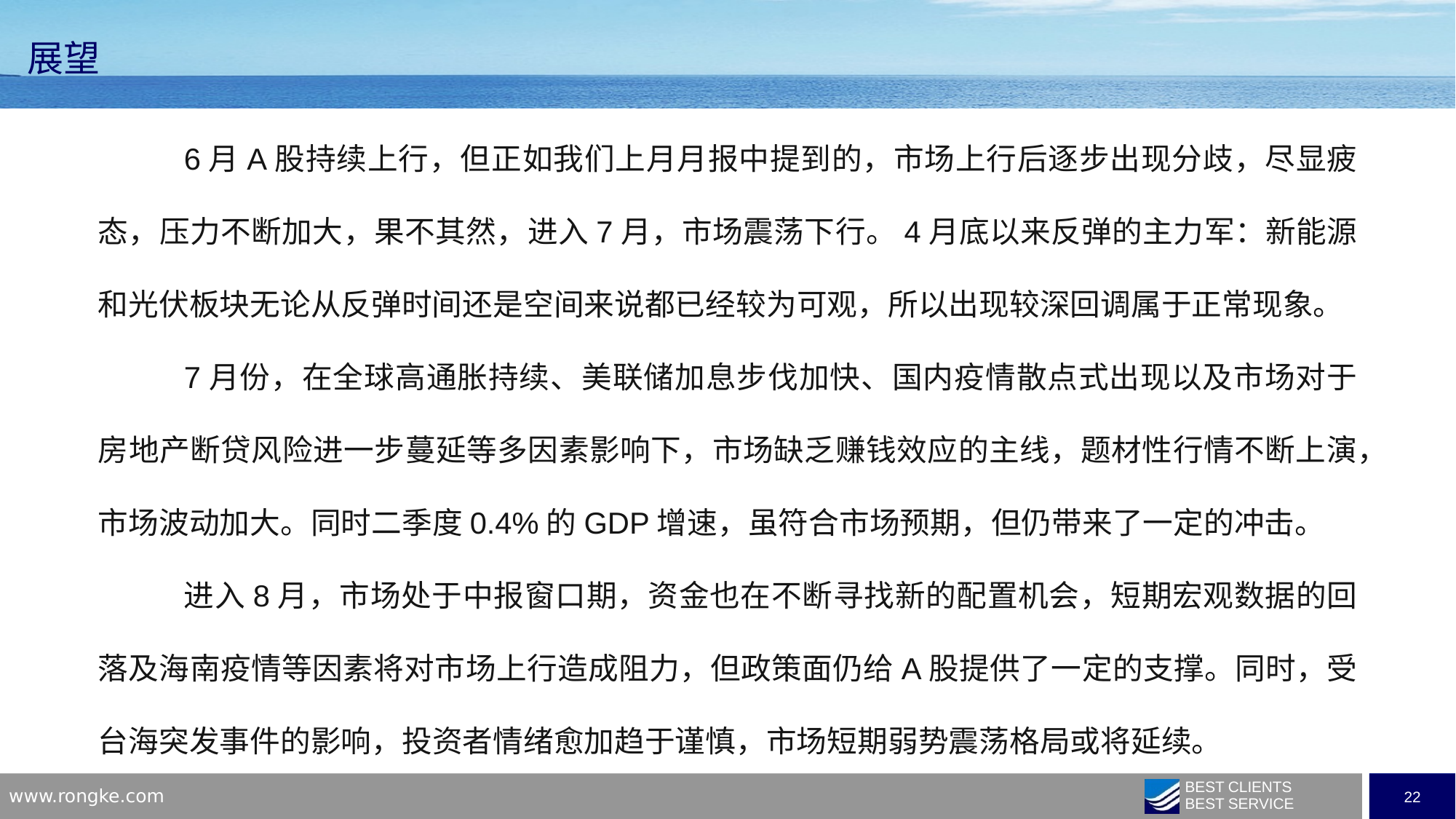

展望
6月A股持续上行，但正如我们上月月报中提到的，市场上行后逐步出现分歧，尽显疲态，压力不断加大，果不其然，进入7月，市场震荡下行。4月底以来反弹的主力军：新能源和光伏板块无论从反弹时间还是空间来说都已经较为可观，所以出现较深回调属于正常现象。
7月份，在全球高通胀持续、美联储加息步伐加快、国内疫情散点式出现以及市场对于房地产断贷风险进一步蔓延等多因素影响下，市场缺乏赚钱效应的主线，题材性行情不断上演，市场波动加大。同时二季度0.4%的GDP增速，虽符合市场预期，但仍带来了一定的冲击。
进入8月，市场处于中报窗口期，资金也在不断寻找新的配置机会，短期宏观数据的回落及海南疫情等因素将对市场上行造成阻力，但政策面仍给A股提供了一定的支撑。同时，受台海突发事件的影响，投资者情绪愈加趋于谨慎，市场短期弱势震荡格局或将延续。